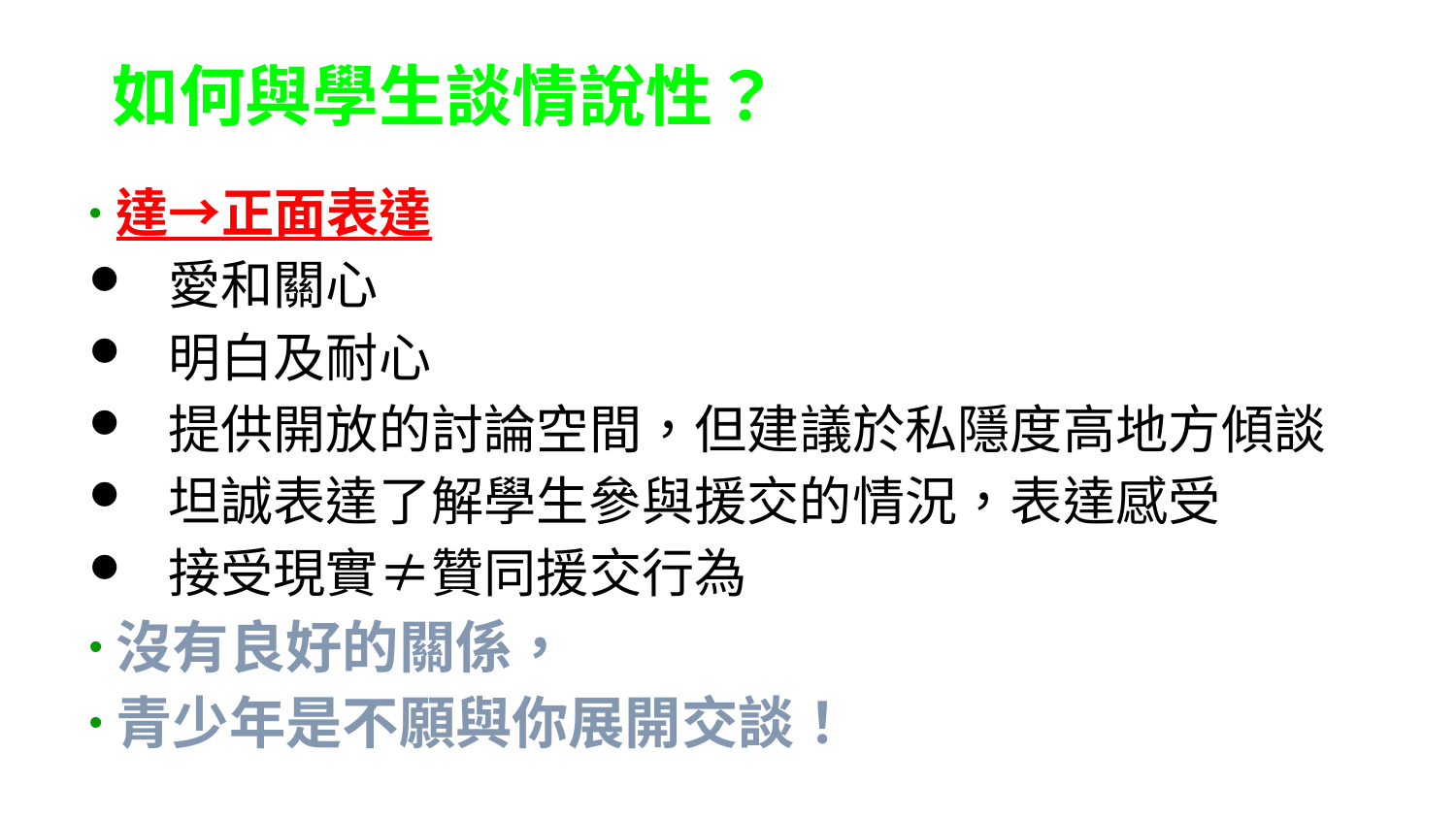

# 如何與學生談情說性？
達→正面表達
 愛和關心
 明白及耐心
 提供開放的討論空間，但建議於私隱度高地方傾談
 坦誠表達了解學生參與援交的情況，表達感受
 接受現實≠贊同援交行為
沒有良好的關係，
青少年是不願與你展開交談！